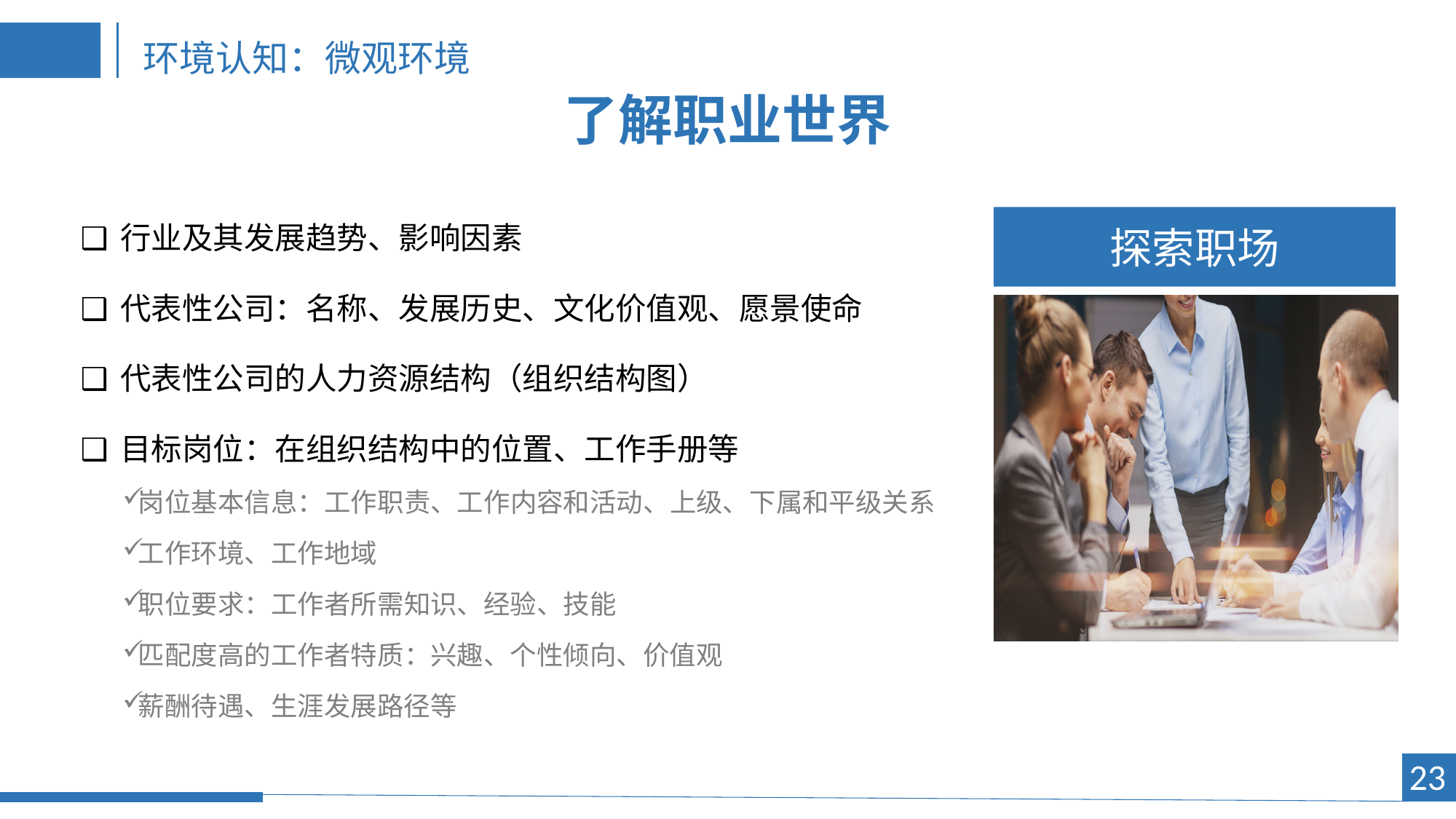

环境认知：微观环境
# 了解职业世界
❑ 行业及其发展趋势、影响因素
❑ 代表性公司：名称、发展历史、文化价值观、愿景使命
❑ 代表性公司的人力资源结构（组织结构图）
❑ 目标岗位：在组织结构中的位置、工作手册等
岗位基本信息：工作职责、工作内容和活动、上级、下属和平级关系
工作环境、工作地域
职位要求：工作者所需知识、经验、技能
匹配度高的工作者特质：兴趣、个性倾向、价值观
薪酬待遇、生涯发展路径等
探索职场

23